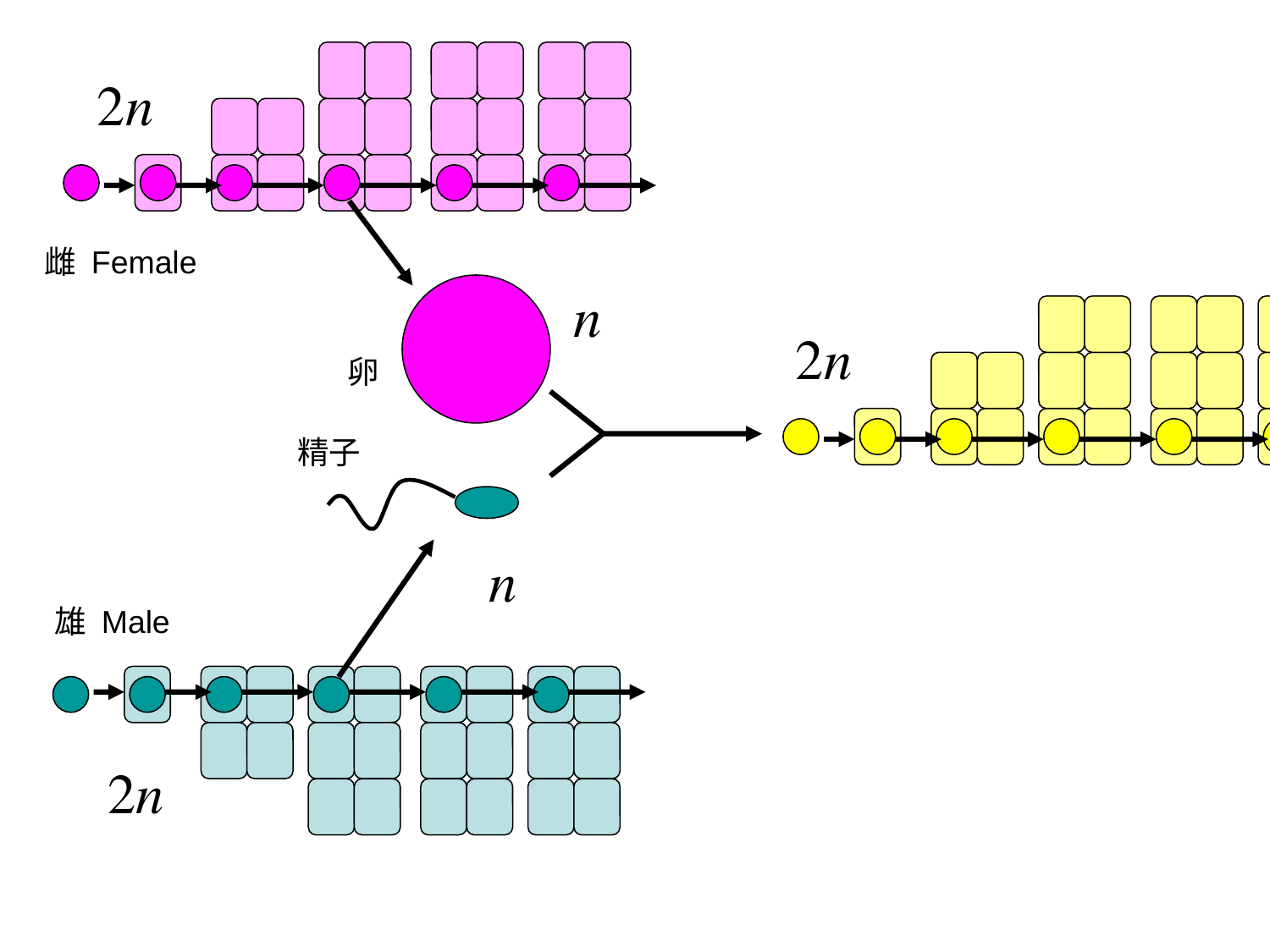

2n

雌 Female
雄 Male

n

2n
卵
精子

n

2n